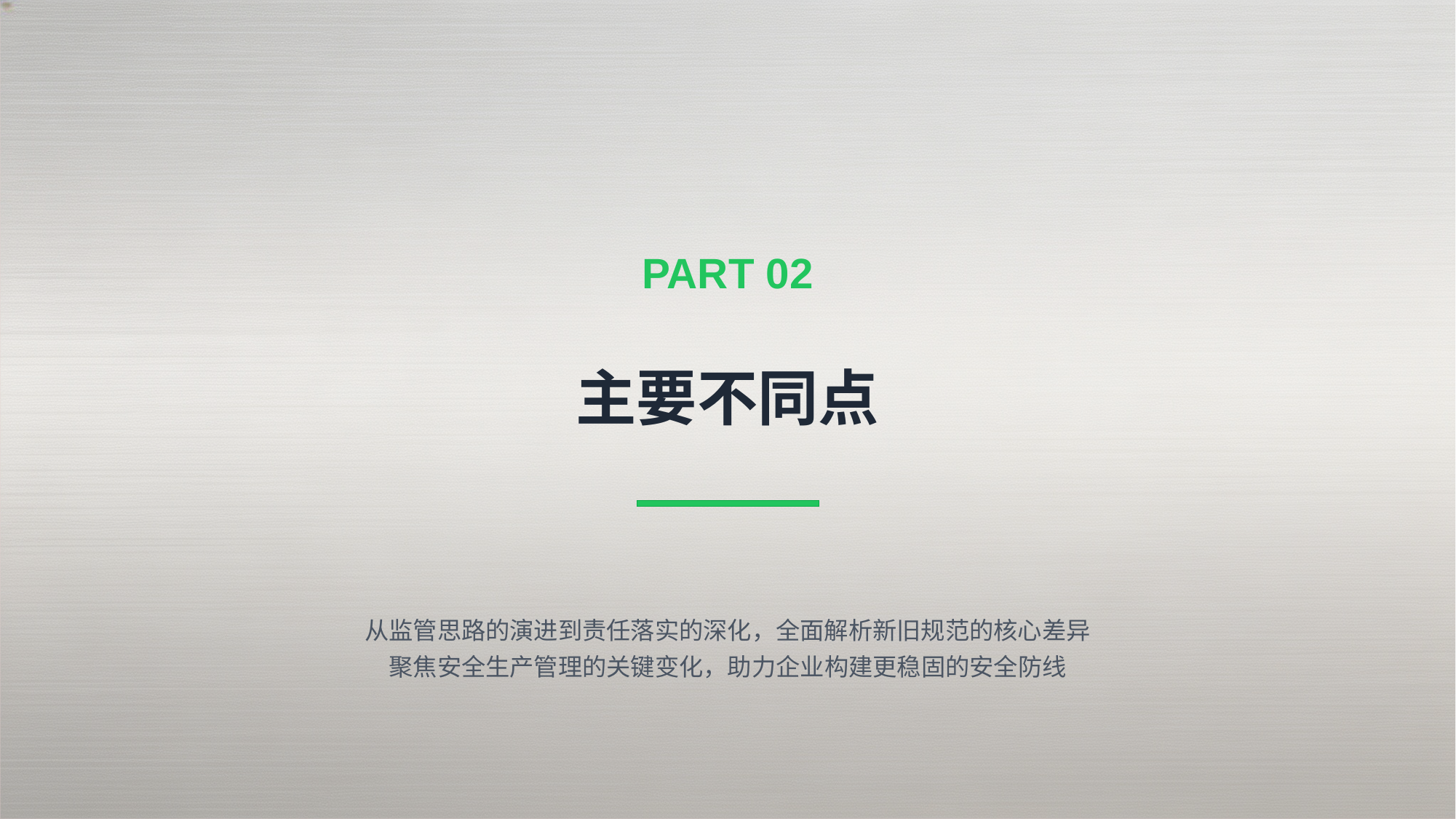

PART 02
主要不同点

从监管思路的演进到责任落实的深化，全面解析新旧规范的核心差异
聚焦安全生产管理的关键变化，助力企业构建更稳固的安全防线